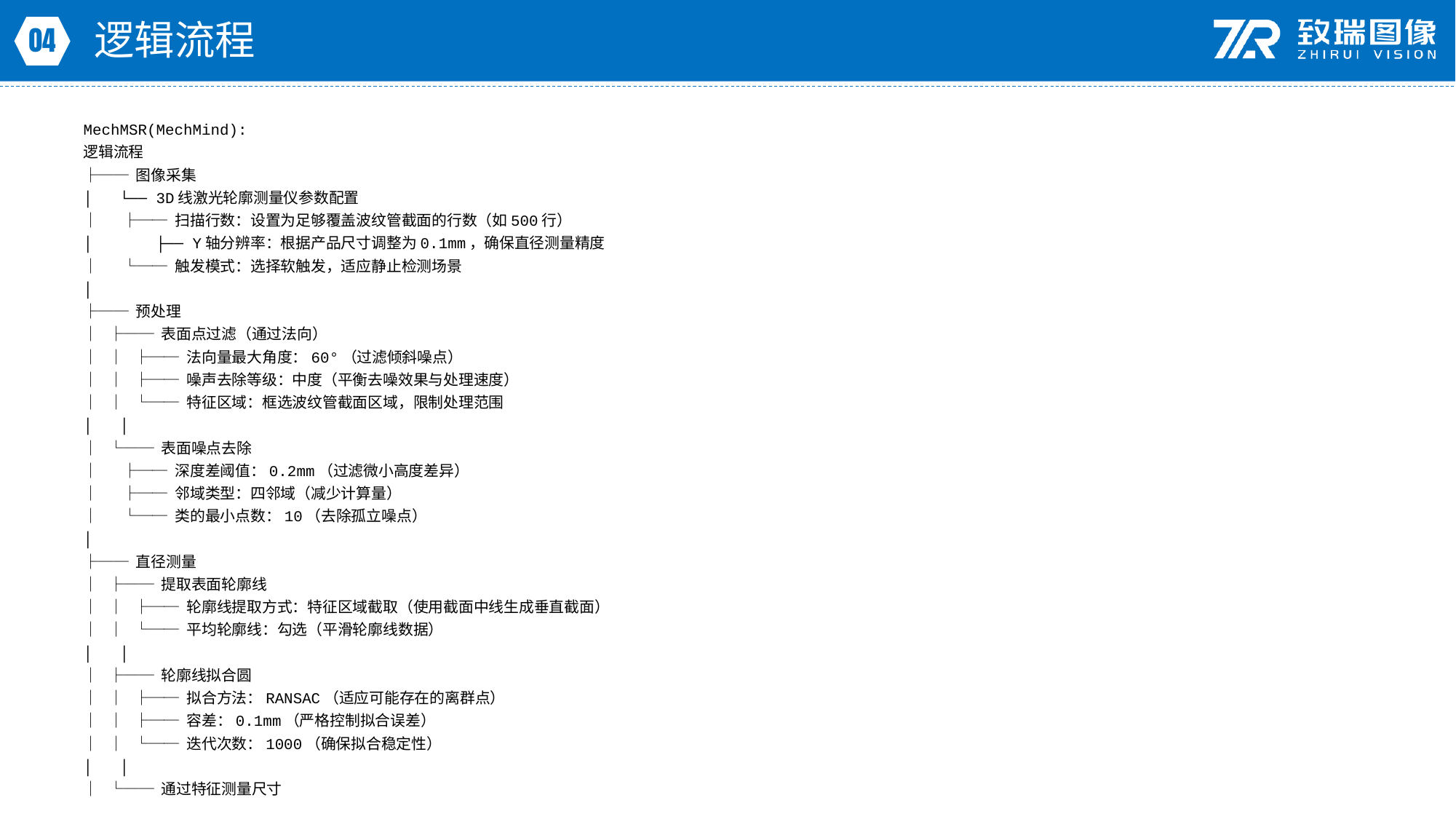

逻辑流程
04

MechMSR(MechMind):
逻辑流程
├── 图像采集
│   └── 3D线激光轮廓测量仪参数配置
│       ├── 扫描行数：设置为足够覆盖波纹管截面的行数（如500行）
│       ├── Y轴分辨率：根据产品尺寸调整为0.1mm，确保直径测量精度
│       └── 触发模式：选择软触发，适应静止检测场景
│
├── 预处理
│   ├── 表面点过滤（通过法向）
│   │   ├── 法向量最大角度：60°（过滤倾斜噪点）
│   │   ├── 噪声去除等级：中度（平衡去噪效果与处理速度）
│   │   └── 特征区域：框选波纹管截面区域，限制处理范围
│   │
│   └── 表面噪点去除
│       ├── 深度差阈值：0.2mm（过滤微小高度差异）
│       ├── 邻域类型：四邻域（减少计算量）
│       └── 类的最小点数：10（去除孤立噪点）
│
├── 直径测量
│   ├── 提取表面轮廓线
│   │   ├── 轮廓线提取方式：特征区域截取（使用截面中线生成垂直截面）
│   │   └── 平均轮廓线：勾选（平滑轮廓线数据）
│   │
│   ├── 轮廓线拟合圆
│   │   ├── 拟合方法：RANSAC（适应可能存在的离群点）
│   │   ├── 容差：0.1mm（严格控制拟合误差）
│   │   └── 迭代次数：1000（确保拟合稳定性）
│   │
│   └── 通过特征测量尺寸